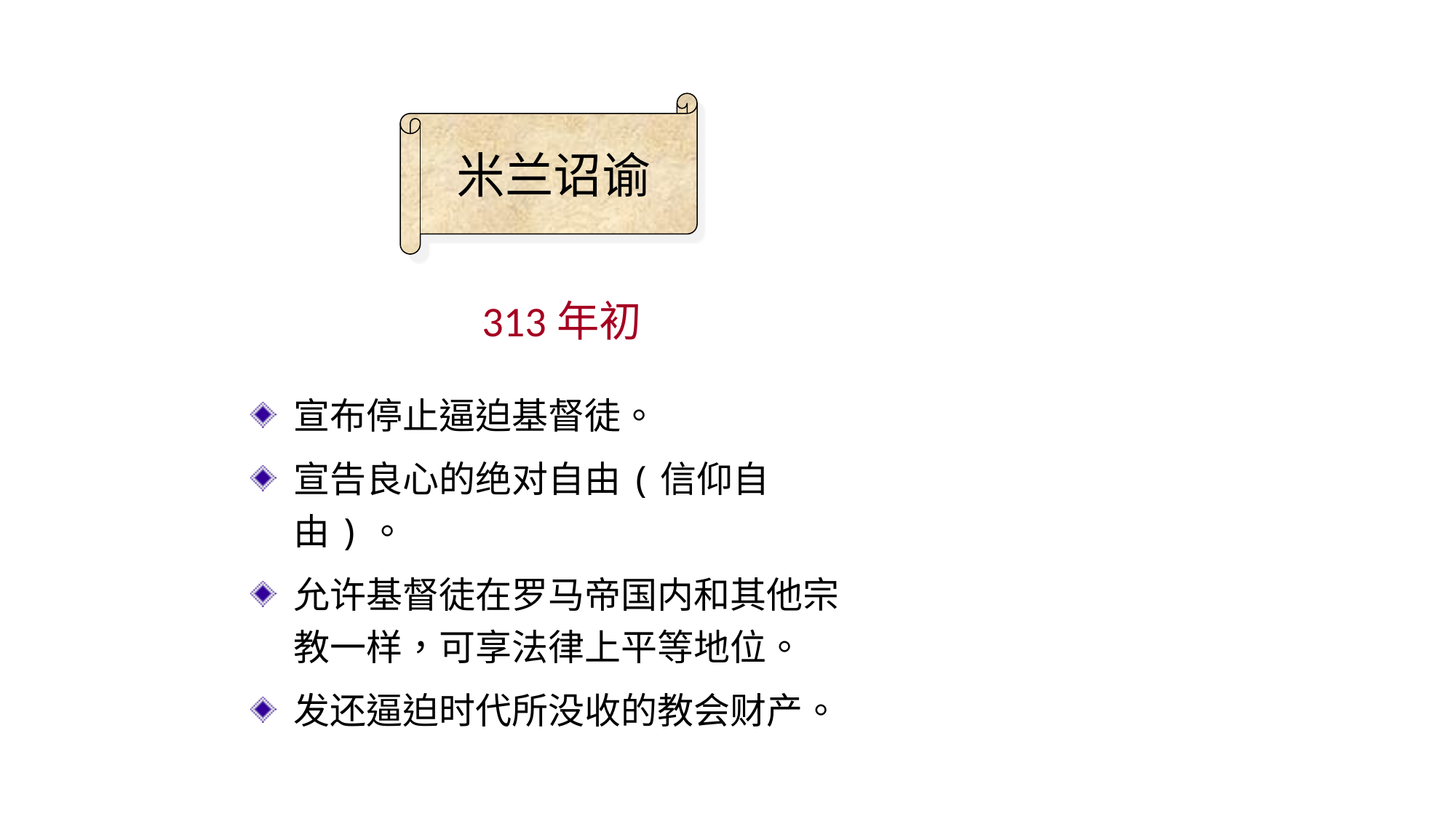

米兰诏谕
313年初
宣布停止逼迫基督徒。
宣告良心的绝对自由(信仰自由)。
允许基督徒在罗马帝国内和其他宗教一样，可享法律上平等地位。
发还逼迫时代所没收的教会财产。